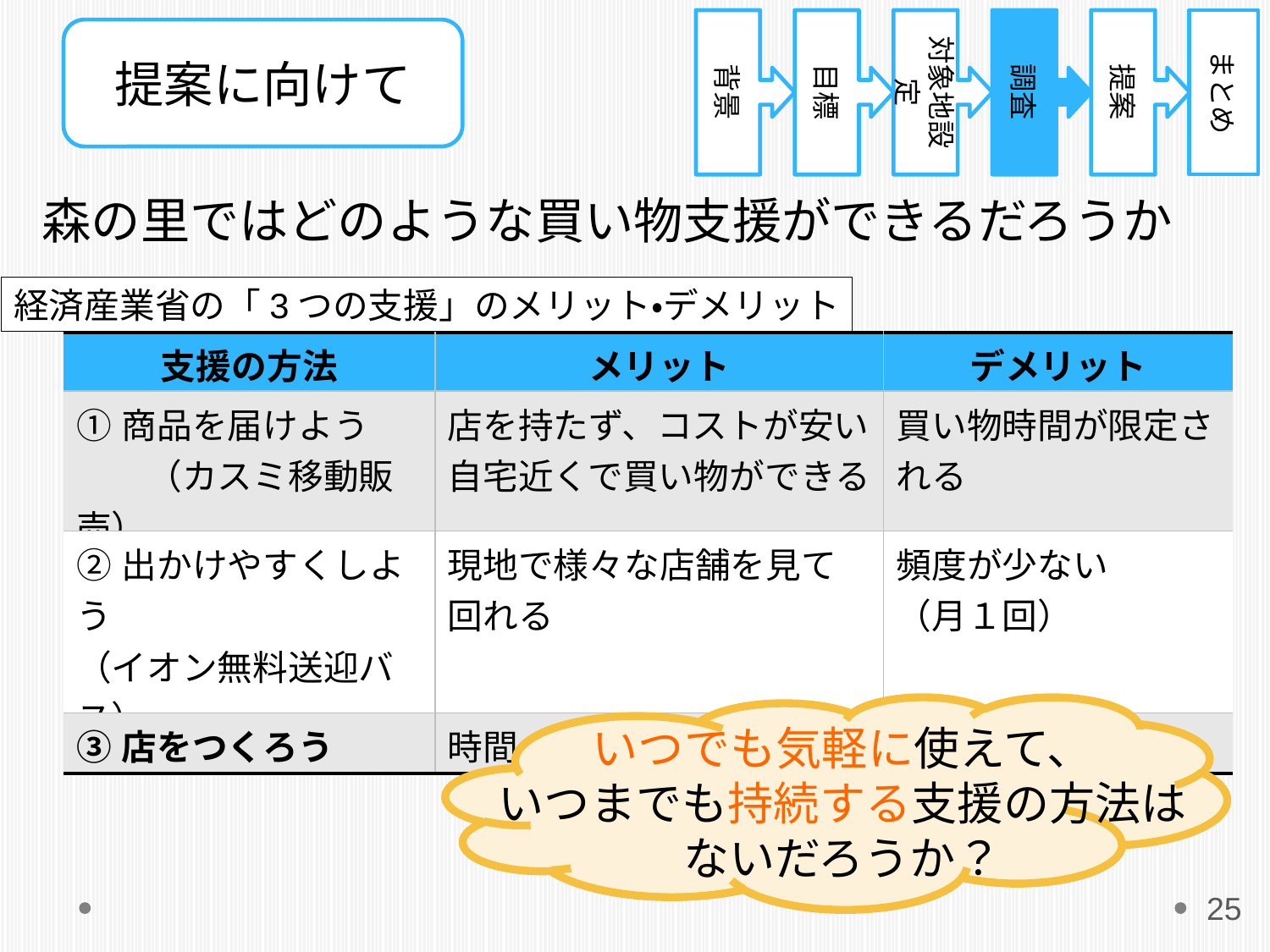

背景
目標
対象地設定
調査
提案
まとめ
提案に向けて
森の里ではどのような買い物支援ができるだろうか
経済産業省の「3つの支援」のメリット・デメリット
| 支援の方法 | メリット | デメリット |
| --- | --- | --- |
| ①商品を届けよう 　　（カスミ移動販売） | 店を持たず、コストが安い 自宅近くで買い物ができる | 買い物時間が限定される |
| ②出かけやすくしよう （イオン無料送迎バス） | 現地で様々な店舗を見て回れる | 頻度が少ない （月１回） |
| ③店をつくろう | 時間の制約がない | 維持・運営費が高い |

いつでも気軽に使えて、
いつまでも持続する支援の方法は
ないだろうか？
25